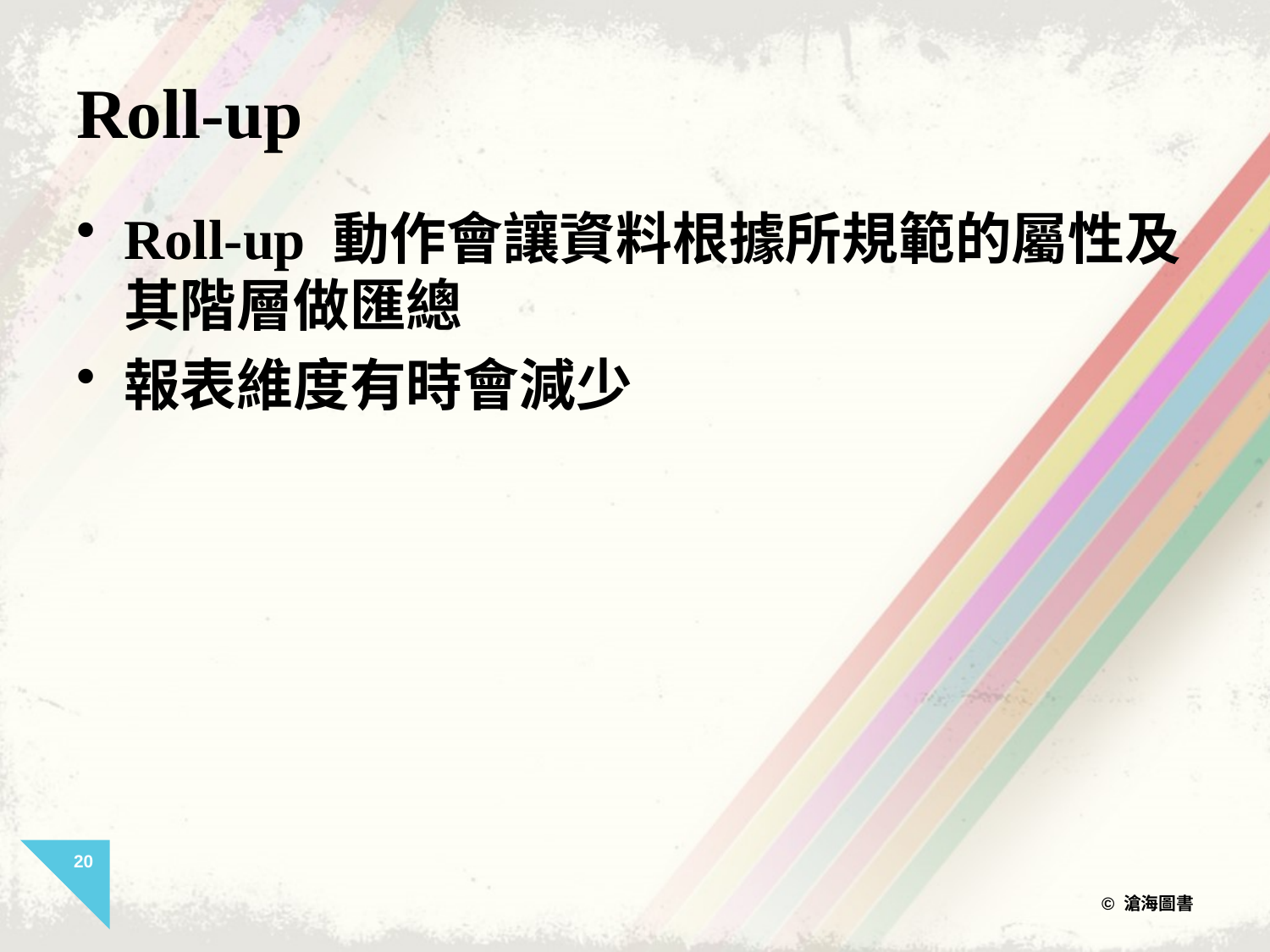

# Roll-up
Roll-up 動作會讓資料根據所規範的屬性及其階層做匯總
報表維度有時會減少
20
© 滄海圖書